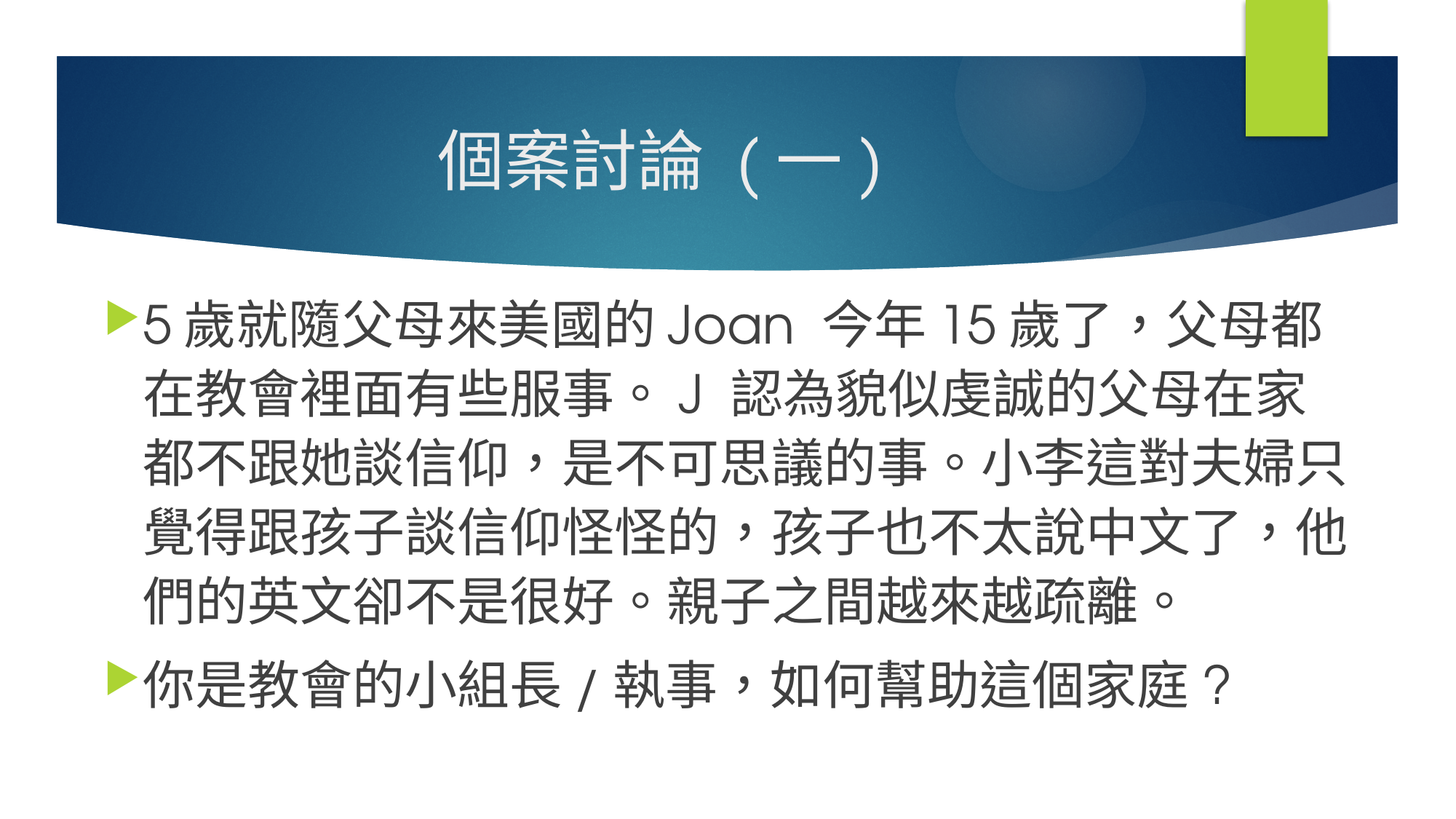

# 個案討論 (一)
5歲就隨父母來美國的Joan 今年15歲了，父母都在教會裡面有些服事。J 認為貌似虔誠的父母在家都不跟她談信仰，是不可思議的事。小李這對夫婦只覺得跟孩子談信仰怪怪的，孩子也不太說中文了，他們的英文卻不是很好。親子之間越來越疏離。
你是教會的小組長/執事，如何幫助這個家庭?